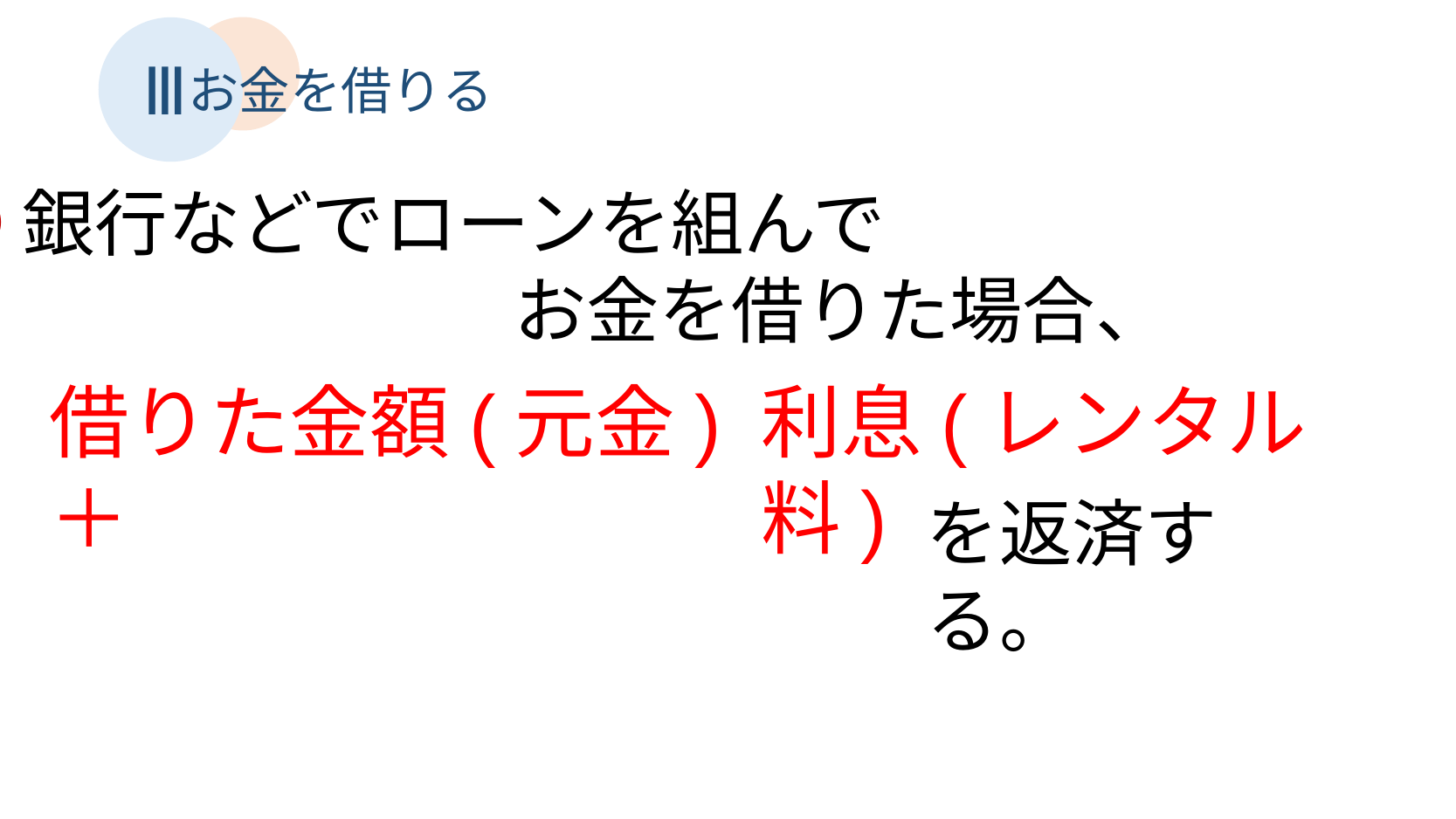

Ⅲ
お金を借りる
●銀行などでローンを組んで
　　　　　　　　お金を借りた場合、
借りた金額(元金)＋
利息(レンタル料)
を返済する。